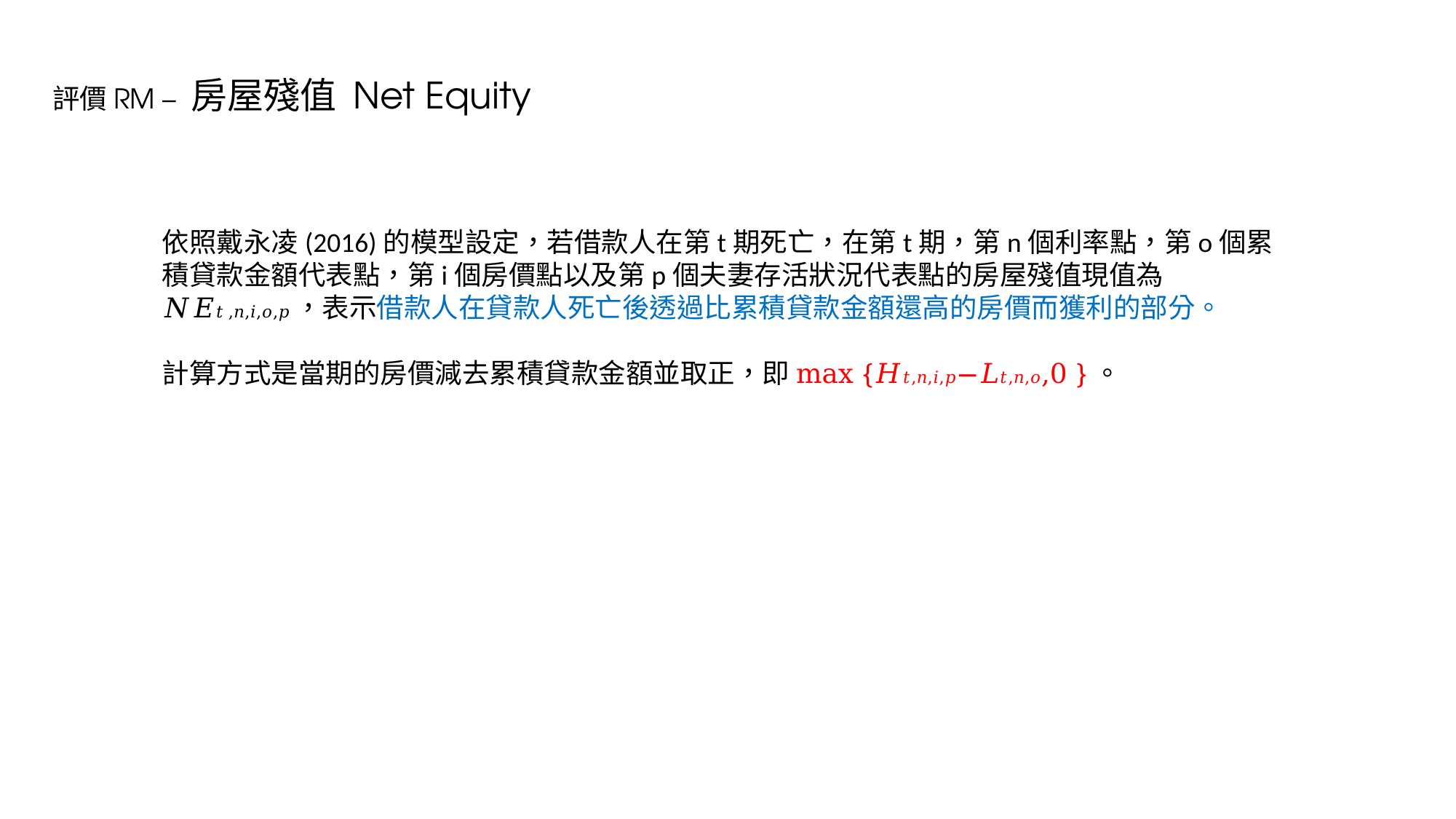

評價RM – 房屋殘值 Net Equity
依照戴永凌(2016)的模型設定，若借款人在第t期死亡，在第t期，第n個利率點，第o個累積貸款金額代表點，第i個房價點以及第p個夫妻存活狀況代表點的房屋殘值現值為𝑁𝐸𝑡,𝑛,𝑖,𝑜,𝑝，表示借款人在貸款人死亡後透過比累積貸款金額還高的房價而獲利的部分。

計算方式是當期的房價減去累積貸款金額並取正，即max ⁡{𝐻𝑡,𝑛,𝑖,𝑝−𝐿𝑡,𝑛,𝑜⁡,0⁡ }。